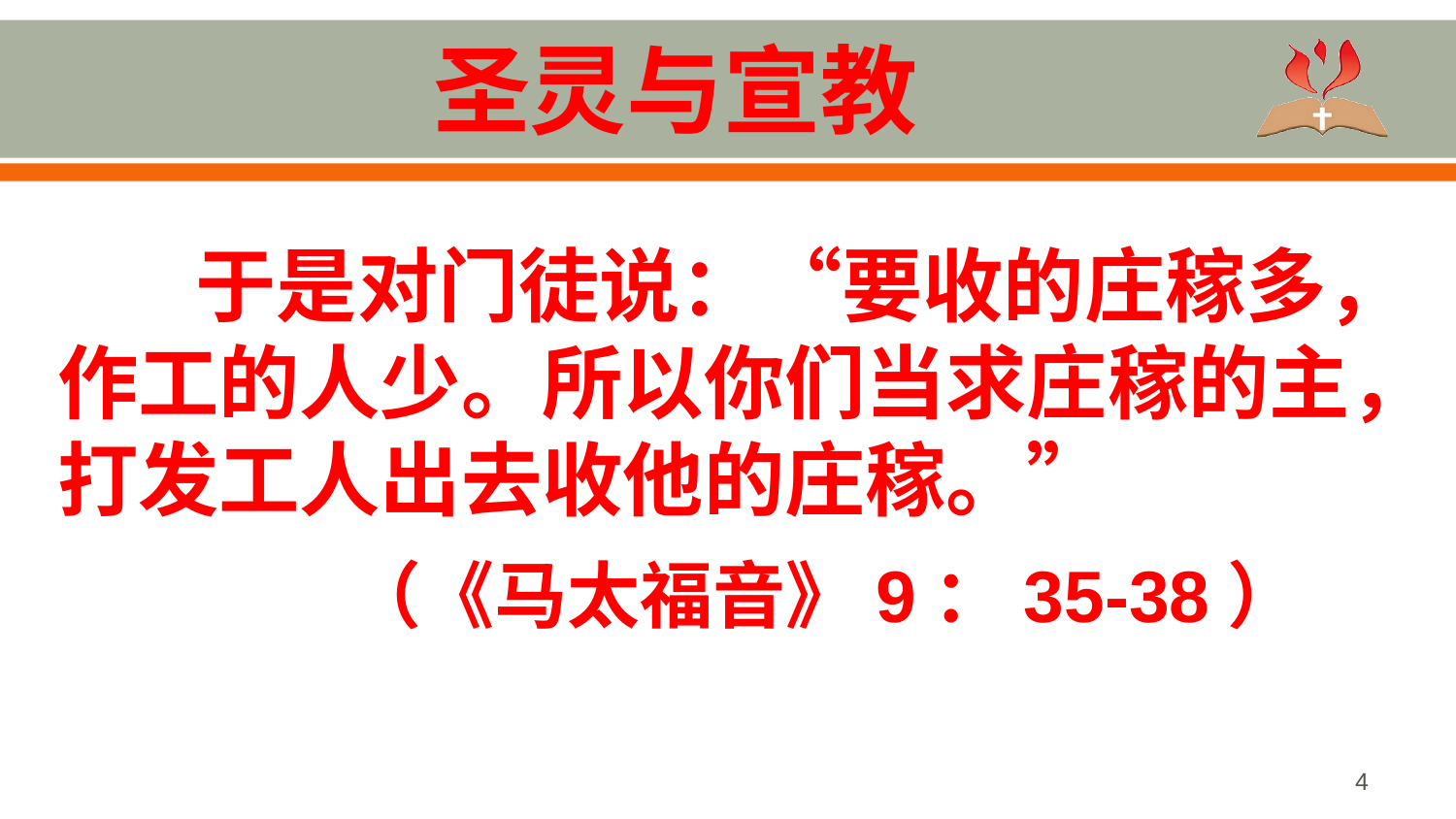

# 圣灵与宣教
   于是对门徒说：“要收的庄稼多， 作工的人少。所以你们当求庄稼的主，打发工人出去收他的庄稼。”
		（《马太福音》9：35-38）

4